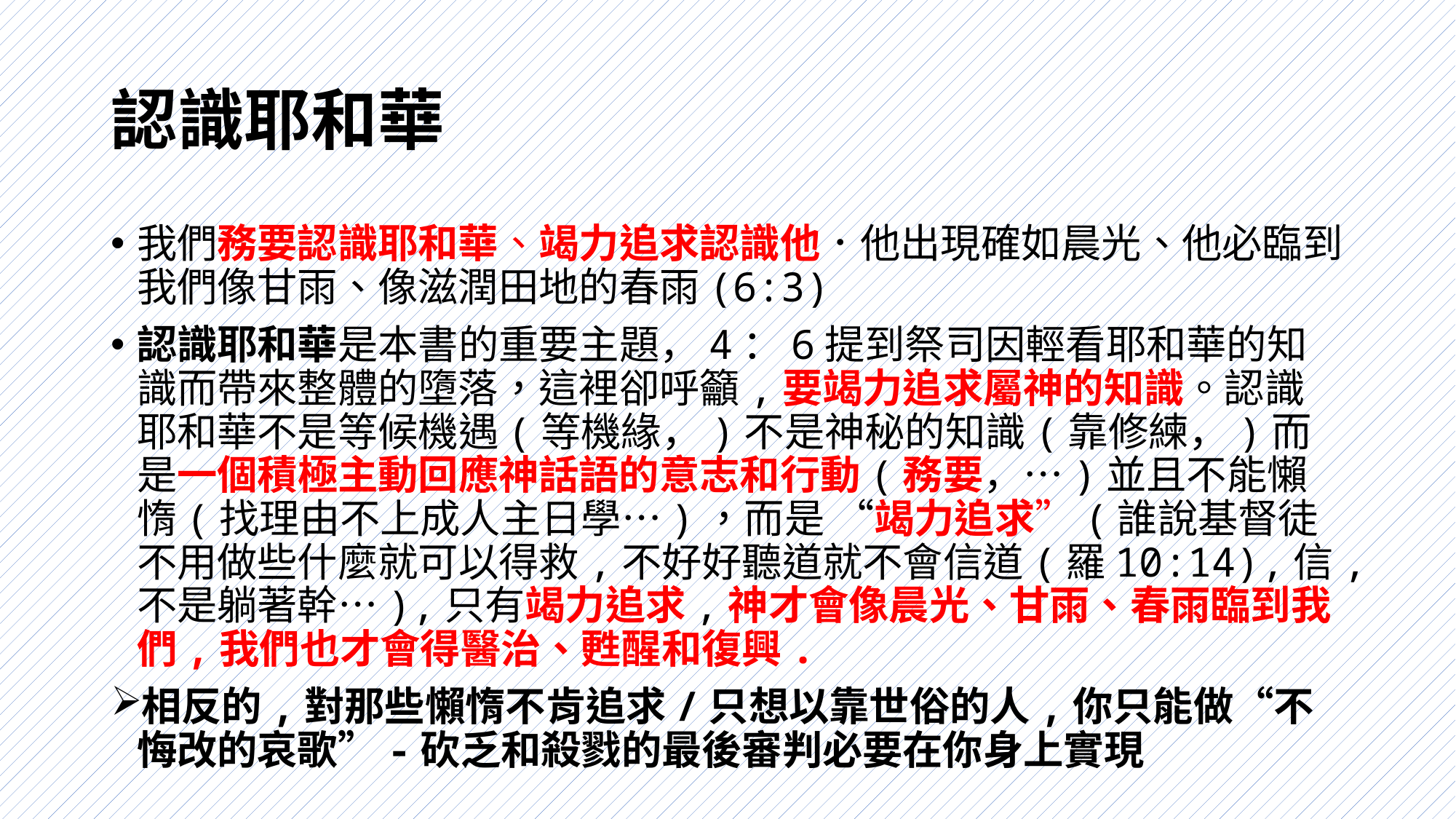

# 認識耶和華
我們務要認識耶和華、竭力追求認識他．他出現確如晨光、他必臨到我們像甘雨、像滋潤田地的春雨(6:3)
認識耶和華是本書的重要主題，4：6提到祭司因輕看耶和華的知識而帶來整體的墮落，這裡卻呼籲,要竭力追求屬神的知識。認識耶和華不是等候機遇(等機緣，)不是神秘的知識(靠修練，)而是一個積極主動回應神話語的意志和行動(務要，…)並且不能懶惰(找理由不上成人主日學…)，而是 “竭力追求”(誰說基督徒不用做些什麼就可以得救,不好好聽道就不會信道(羅10:14),信,不是躺著幹…),只有竭力追求,神才會像晨光、甘雨、春雨臨到我們,我們也才會得醫治、甦醒和復興.
相反的,對那些懶惰不肯追求/只想以靠世俗的人,你只能做“不悔改的哀歌”-砍乏和殺戮的最後審判必要在你身上實現